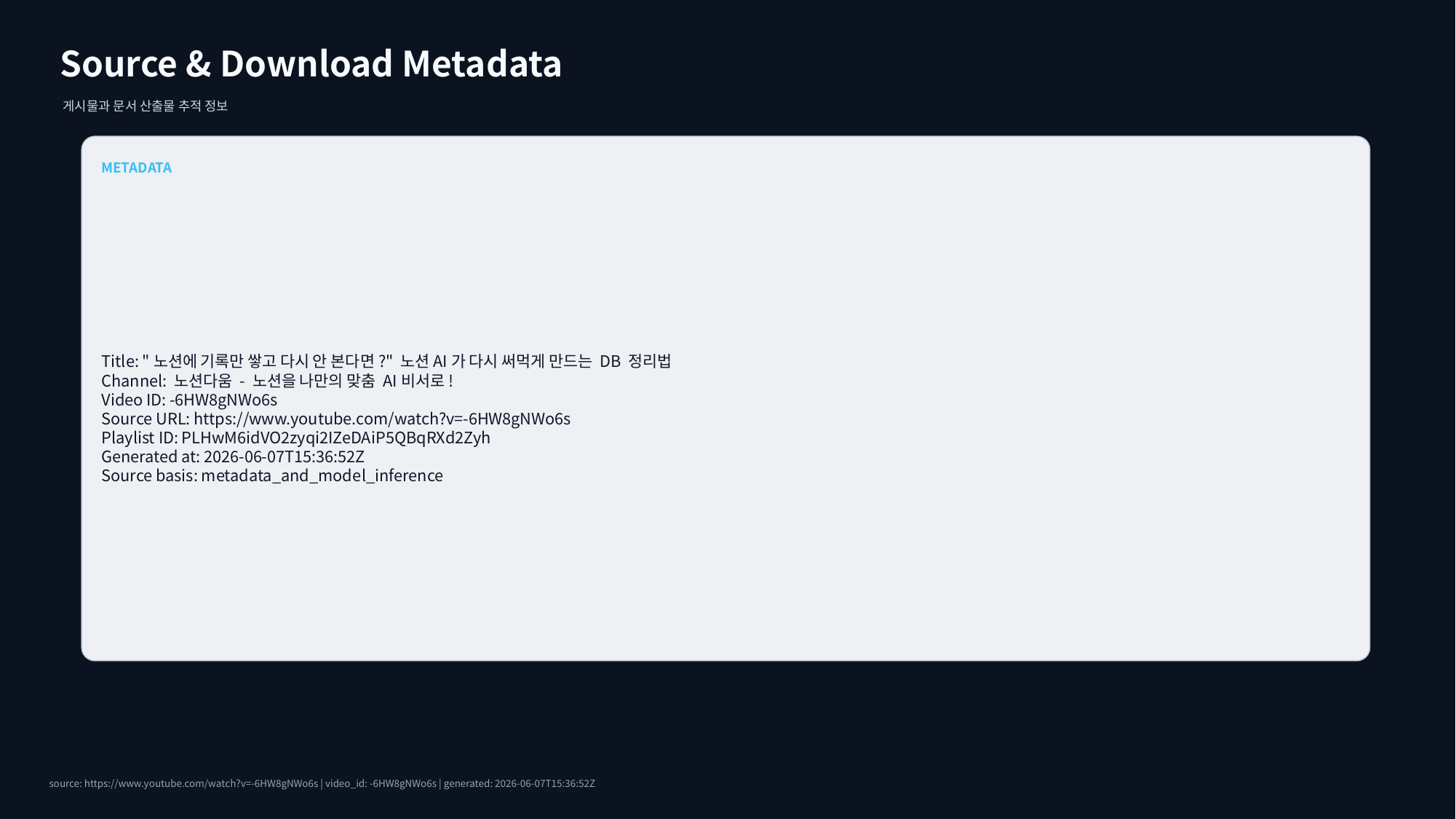

Source & Download Metadata
게시물과 문서 산출물 추적 정보

METADATA
Title: "노션에 기록만 쌓고 다시 안 본다면?" 노션AI가 다시 써먹게 만드는 DB 정리법
Channel: 노션다움 - 노션을 나만의 맞춤 AI비서로!
Video ID: -6HW8gNWo6s
Source URL: https://www.youtube.com/watch?v=-6HW8gNWo6s
Playlist ID: PLHwM6idVO2zyqi2IZeDAiP5QBqRXd2Zyh
Generated at: 2026-06-07T15:36:52Z
Source basis: metadata_and_model_inference
source: https://www.youtube.com/watch?v=-6HW8gNWo6s | video_id: -6HW8gNWo6s | generated: 2026-06-07T15:36:52Z